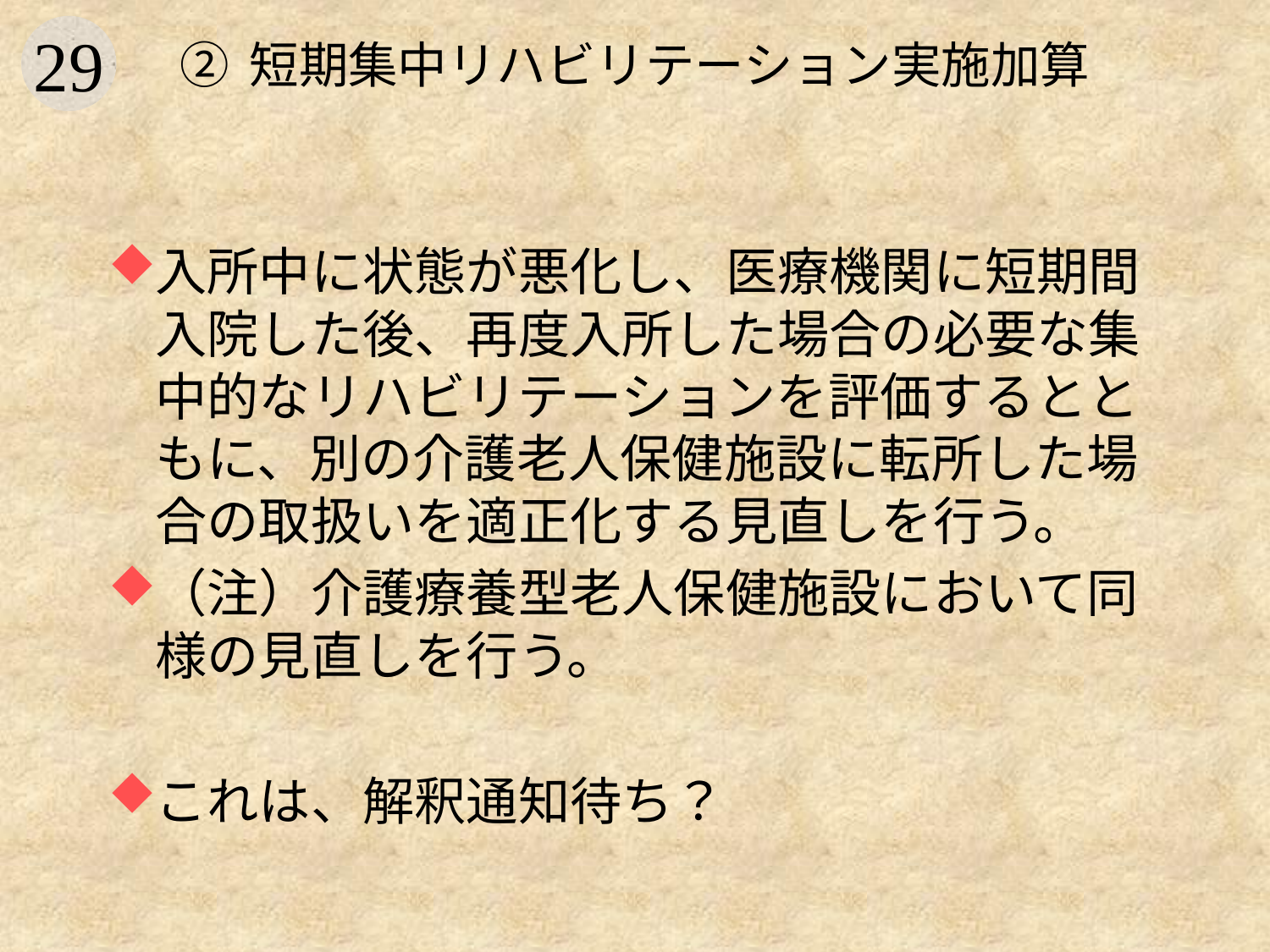

# ② 短期集中リハビリテーション実施加算
入所中に状態が悪化し、医療機関に短期間入院した後、再度入所した場合の必要な集中的なリハビリテーションを評価するとともに、別の介護老人保健施設に転所した場合の取扱いを適正化する見直しを行う。
（注）介護療養型老人保健施設において同様の見直しを行う。

これは、解釈通知待ち？